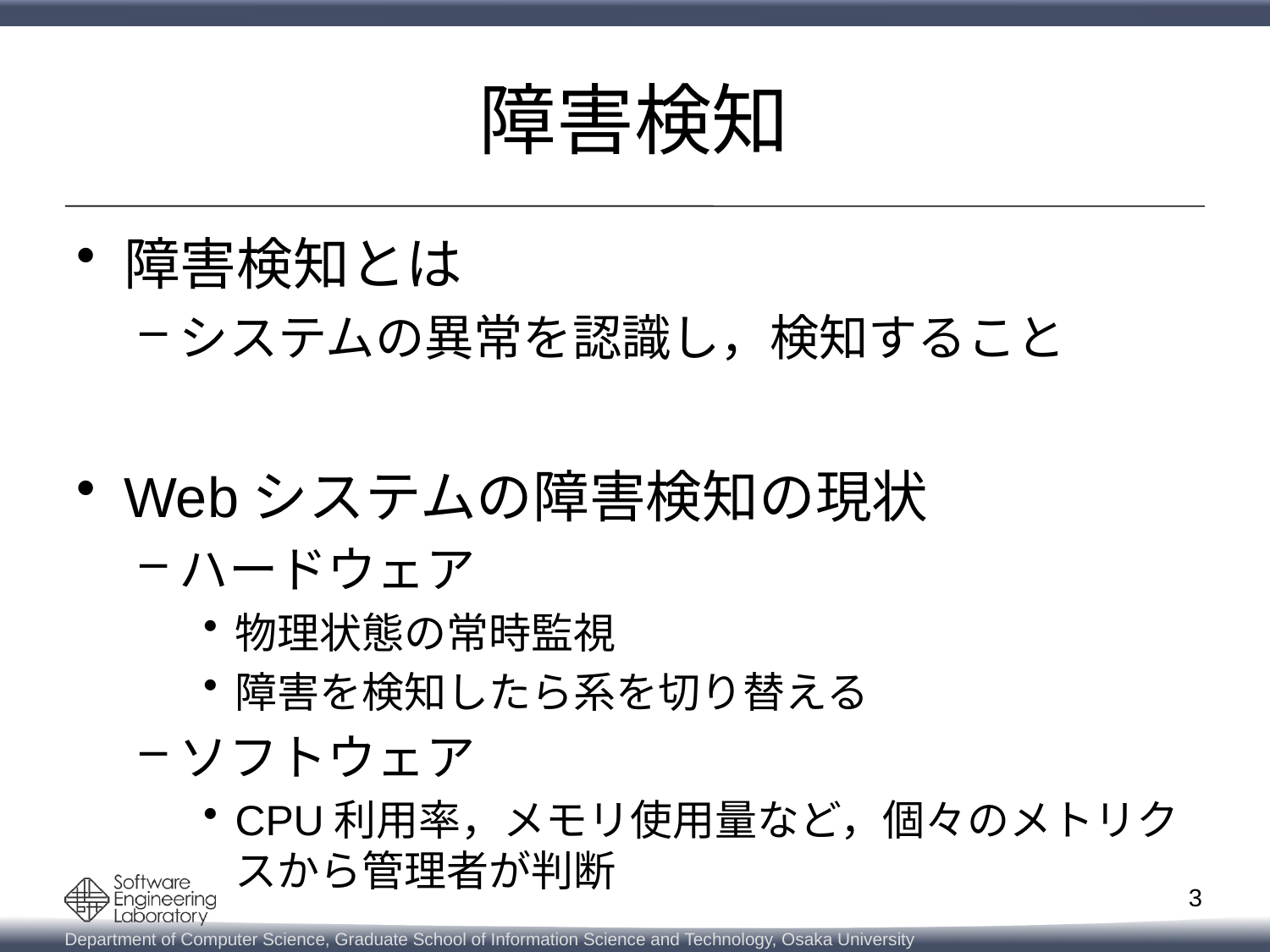

# 障害検知
障害検知とは
システムの異常を認識し，検知すること

Webシステムの障害検知の現状
ハードウェア
物理状態の常時監視
障害を検知したら系を切り替える
ソフトウェア
CPU利用率，メモリ使用量など，個々のメトリクスから管理者が判断

3